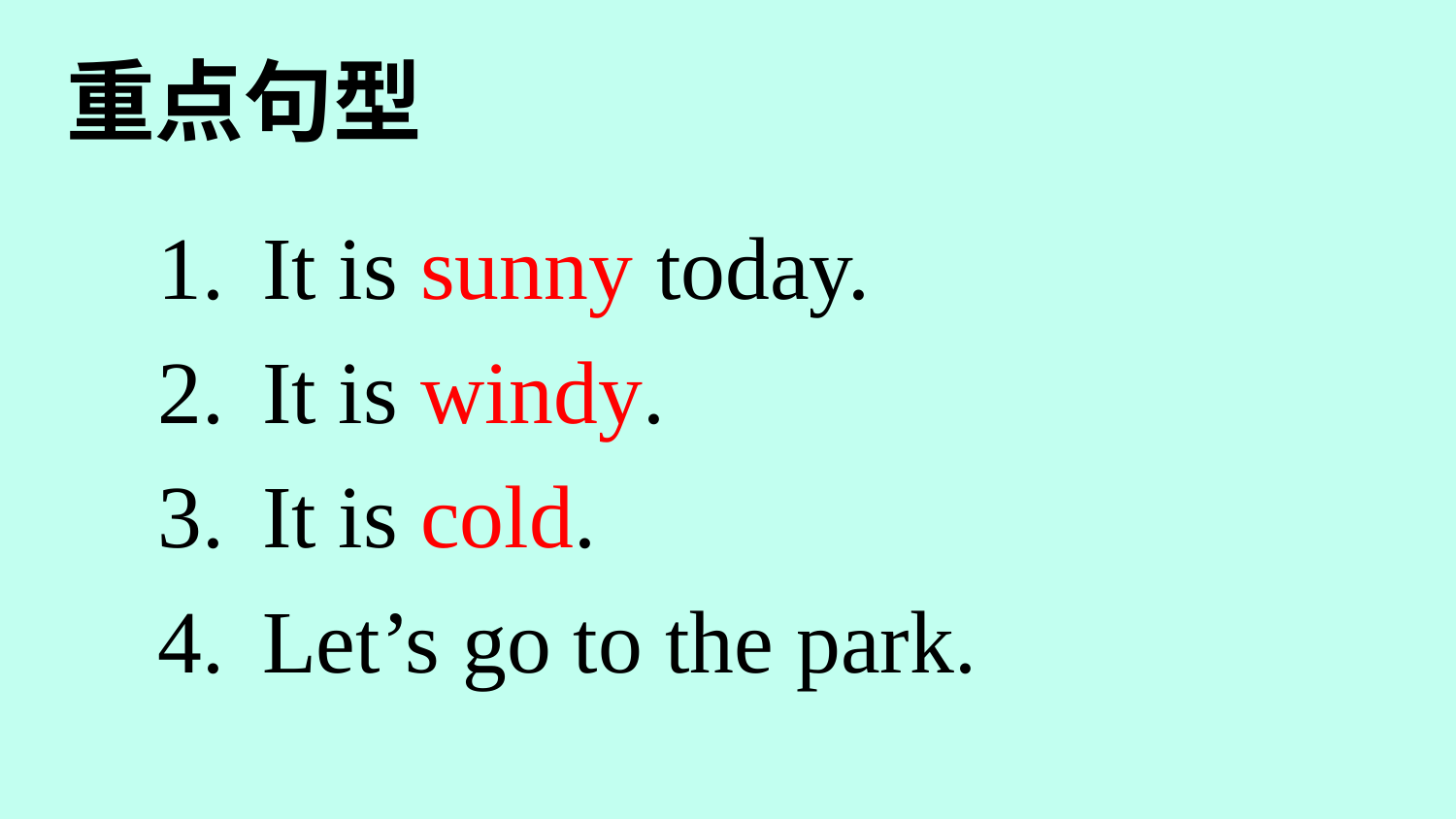

# 重点句型
 It is sunny today.
 It is windy.
 It is cold.
 Let’s go to the park.